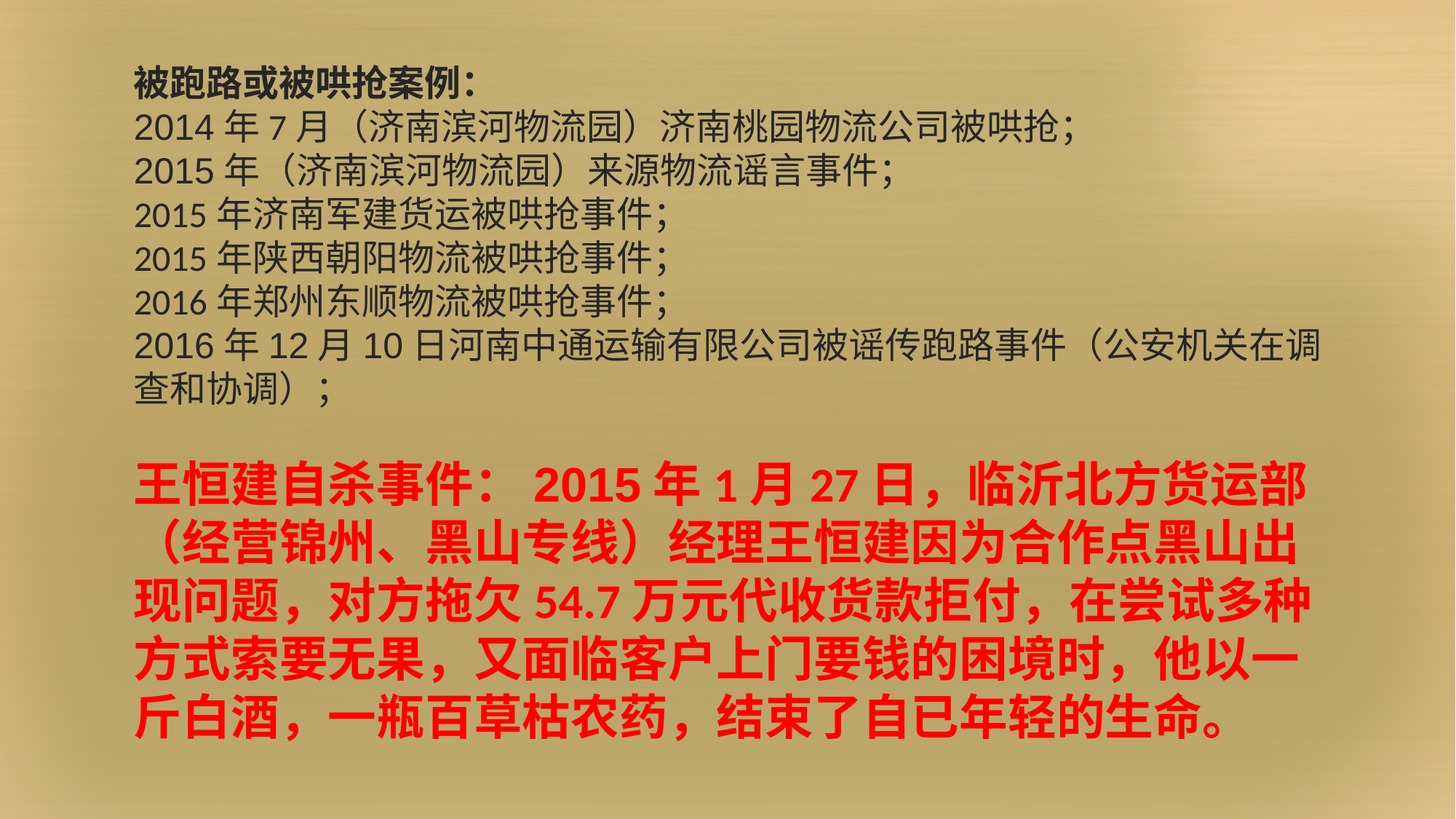

被跑路或被哄抢案例：
2014年7月（济南滨河物流园）济南桃园物流公司被哄抢；
2015年（济南滨河物流园）来源物流谣言事件；
2015年济南军建货运被哄抢事件；
2015年陕西朝阳物流被哄抢事件；
2016年郑州东顺物流被哄抢事件；
2016年12月10日河南中通运输有限公司被谣传跑路事件（公安机关在调查和协调）；

王恒建自杀事件：2015年1月27日，临沂北方货运部（经营锦州、黑山专线）经理王恒建因为合作点黑山出现问题，对方拖欠54.7万元代收货款拒付，在尝试多种方式索要无果，又面临客户上门要钱的困境时，他以一斤白酒，一瓶百草枯农药，结束了自已年轻的生命。